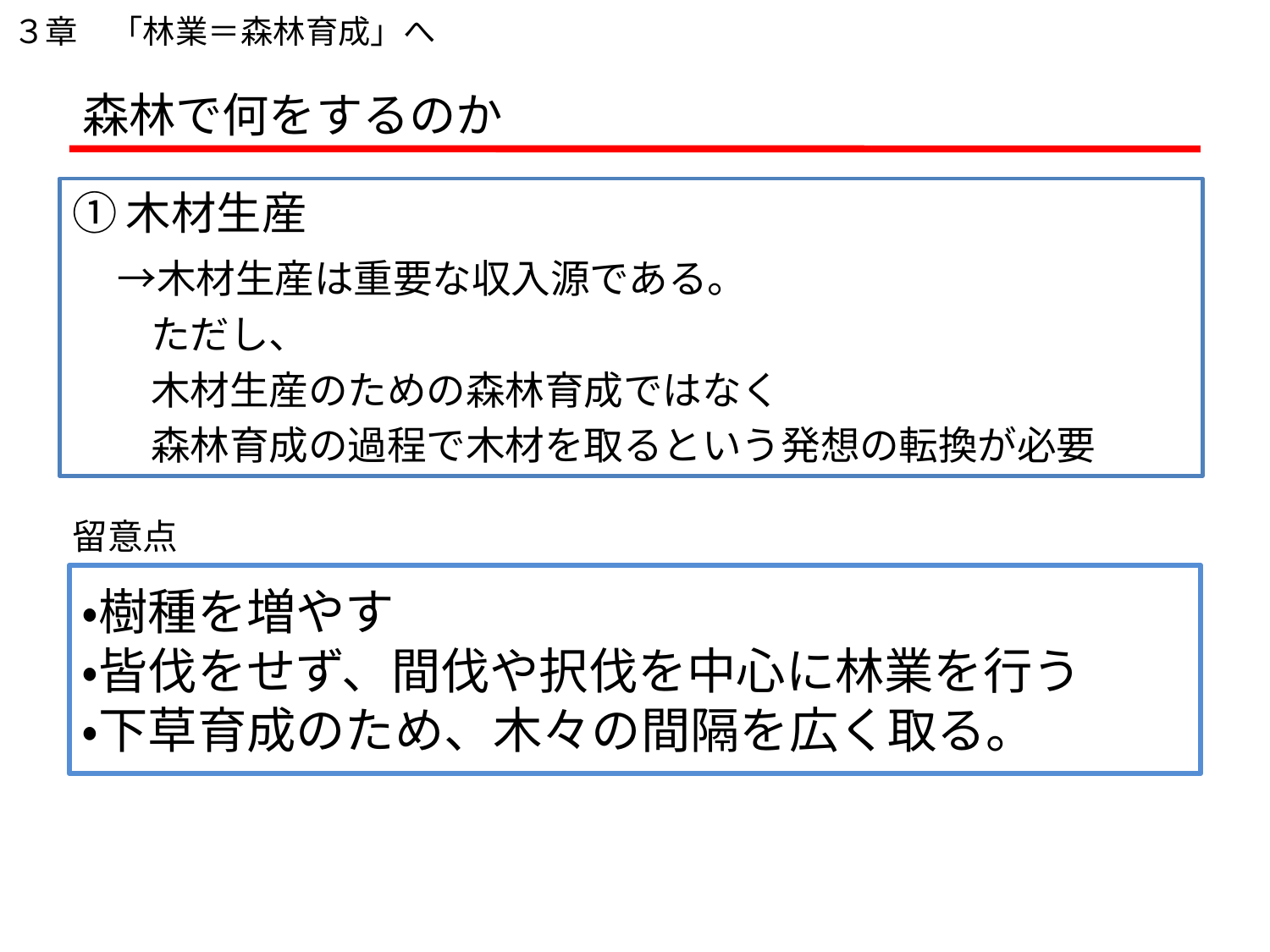

３章　「林業＝森林育成」へ
# 森林で何をするのか
①木材生産
　→木材生産は重要な収入源である。
　　ただし、
　　木材生産のための森林育成ではなく
　　森林育成の過程で木材を取るという発想の転換が必要
留意点
・樹種を増やす
・皆伐をせず、間伐や択伐を中心に林業を行う
・下草育成のため、木々の間隔を広く取る。